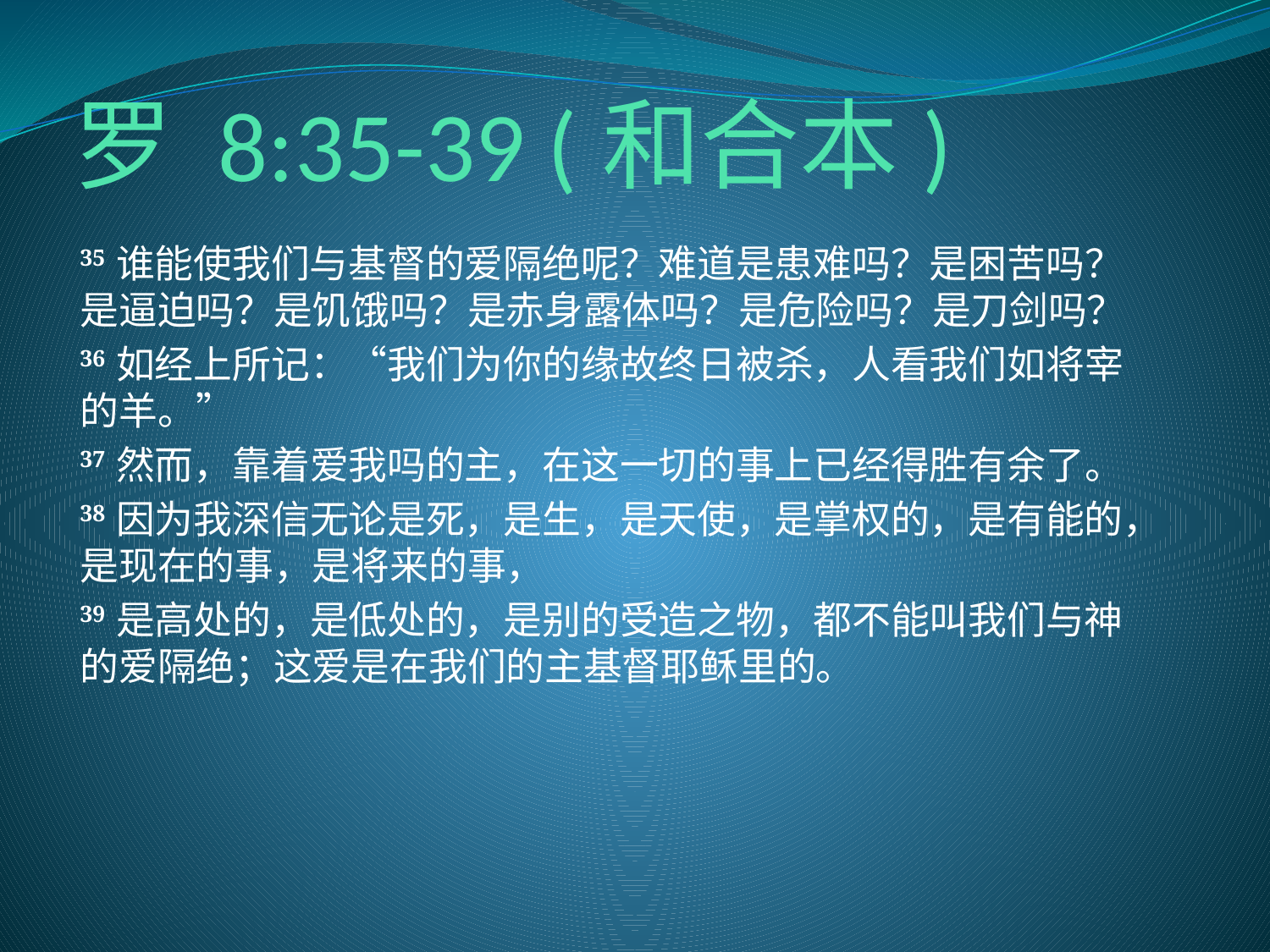

# 罗 8:35-39 (和合本)
35 谁能使我们与基督的爱隔绝呢？难道是患难吗？是困苦吗？是逼迫吗？是饥饿吗？是赤身露体吗？是危险吗？是刀剑吗？
36 如经上所记：“我们为你的缘故终日被杀，人看我们如将宰的羊。”
37 然而，靠着爱我吗的主，在这一切的事上已经得胜有余了。
38 因为我深信无论是死，是生，是天使，是掌权的，是有能的，是现在的事，是将来的事，
39 是高处的，是低处的，是别的受造之物，都不能叫我们与神的爱隔绝；这爱是在我们的主基督耶稣里的。